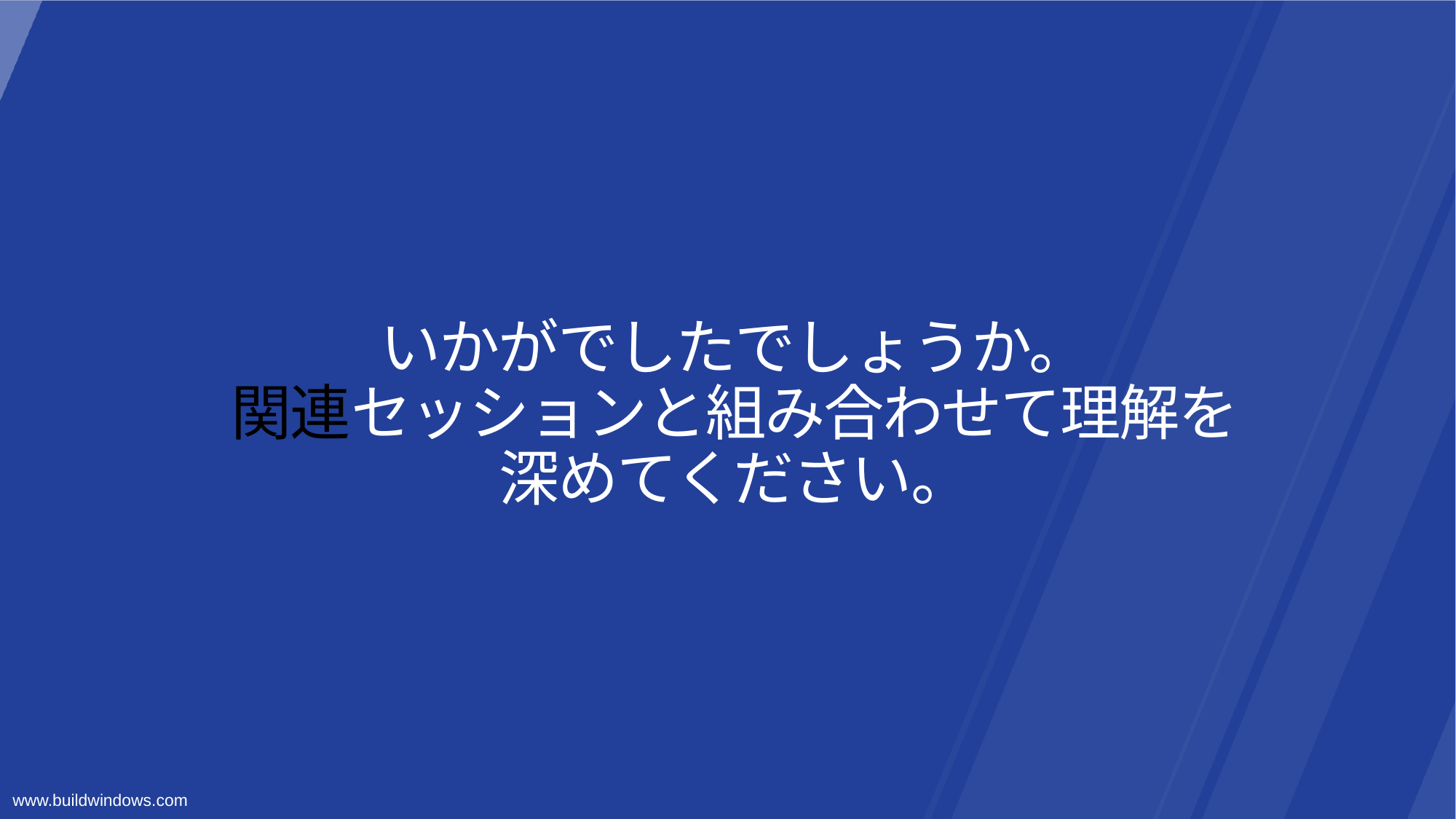

# いかがでしたでしょうか。 関連セッションと組み合わせて理解を 深めてください。